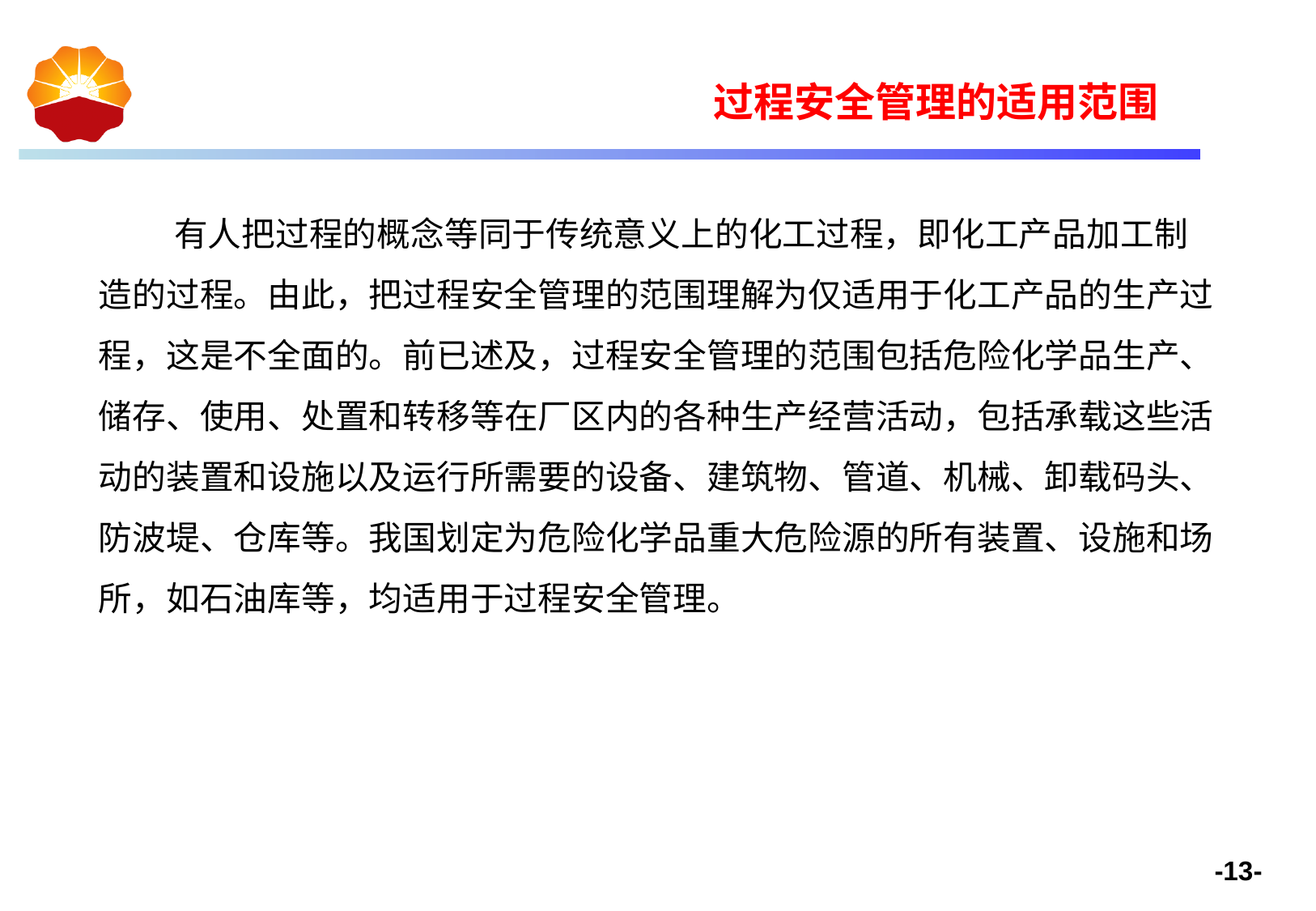

过程安全管理的适用范围
         有人把过程的概念等同于传统意义上的化工过程，即化工产品加工制造的过程。由此，把过程安全管理的范围理解为仅适用于化工产品的生产过程，这是不全面的。前已述及，过程安全管理的范围包括危险化学品生产、储存、使用、处置和转移等在厂区内的各种生产经营活动，包括承载这些活动的装置和设施以及运行所需要的设备、建筑物、管道、机械、卸载码头、防波堤、仓库等。我国划定为危险化学品重大危险源的所有装置、设施和场所，如石油库等，均适用于过程安全管理。